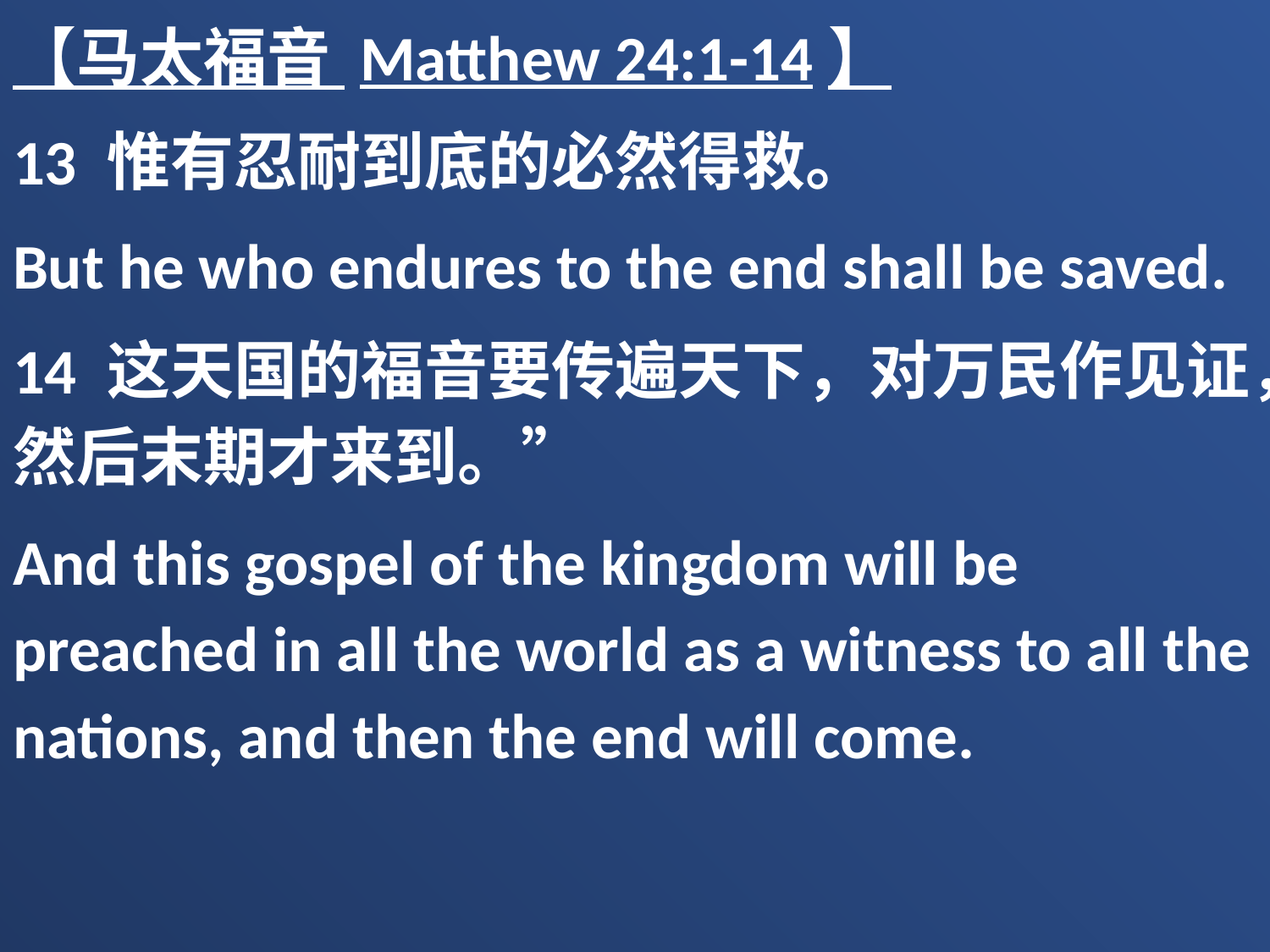

【马太福音 Matthew 24:1-14】
13 惟有忍耐到底的必然得救。
But he who endures to the end shall be saved.
14 这天国的福音要传遍天下，对万民作见证，然后末期才来到。”
And this gospel of the kingdom will be preached in all the world as a witness to all the nations, and then the end will come.